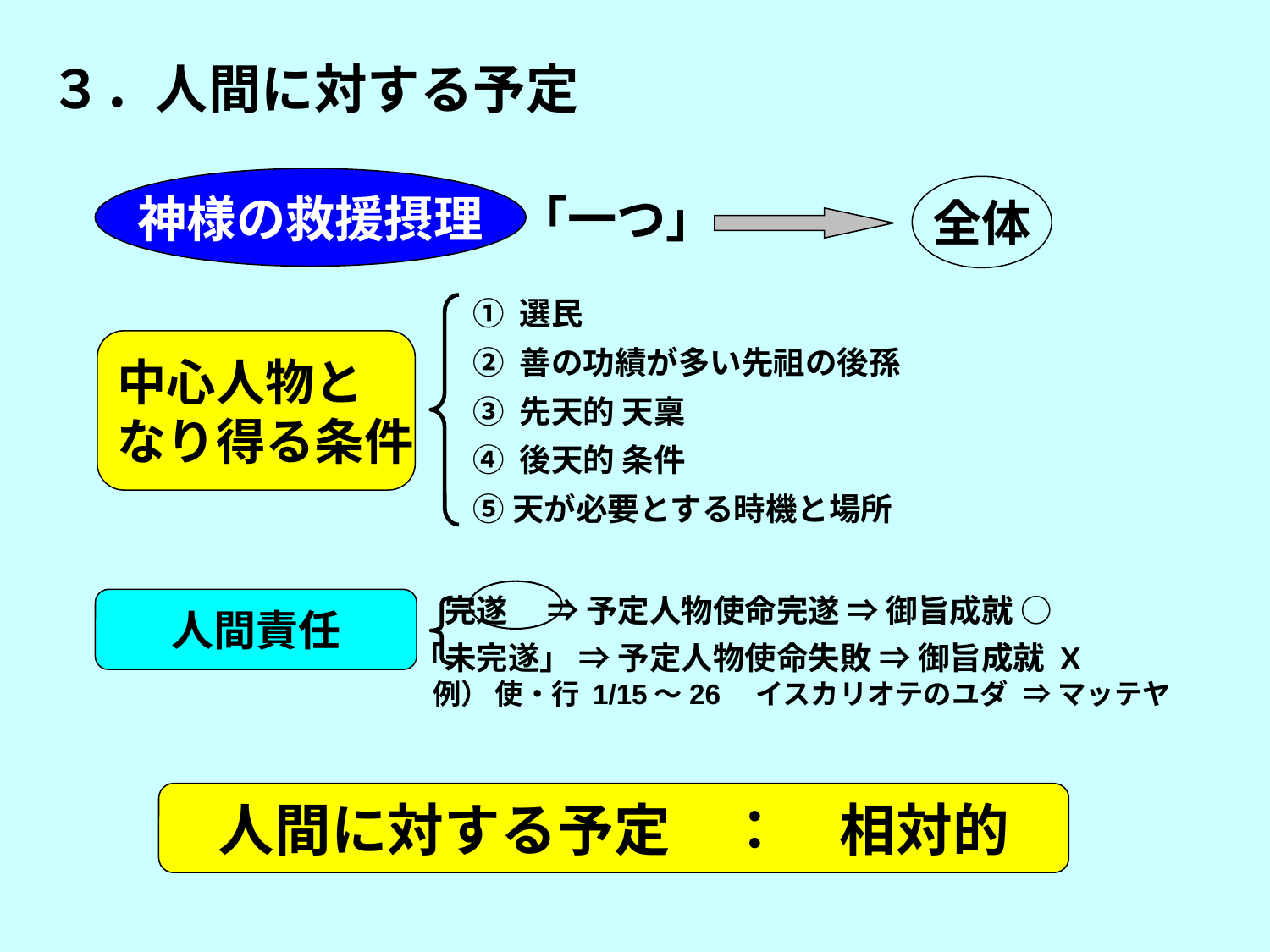

３．人間に対する予定
神様の救援摂理
全体
「一つ」

① 選民
② 善の功績が多い先祖の後孫
③ 先天的 天稟
④ 後天的 条件
⑤天が必要とする時機と場所

中心人物と
なり得る条件
　完遂 　⇒ 予定人物使命完遂 ⇒ 御旨成就 ○
「未完遂」 ⇒ 予定人物使命失敗 ⇒ 御旨成就 X
  例） 使・行 1/15～26　イスカリオテのユダ  ⇒ マッテヤ

人間責任

人間に対する予定　：　相対的